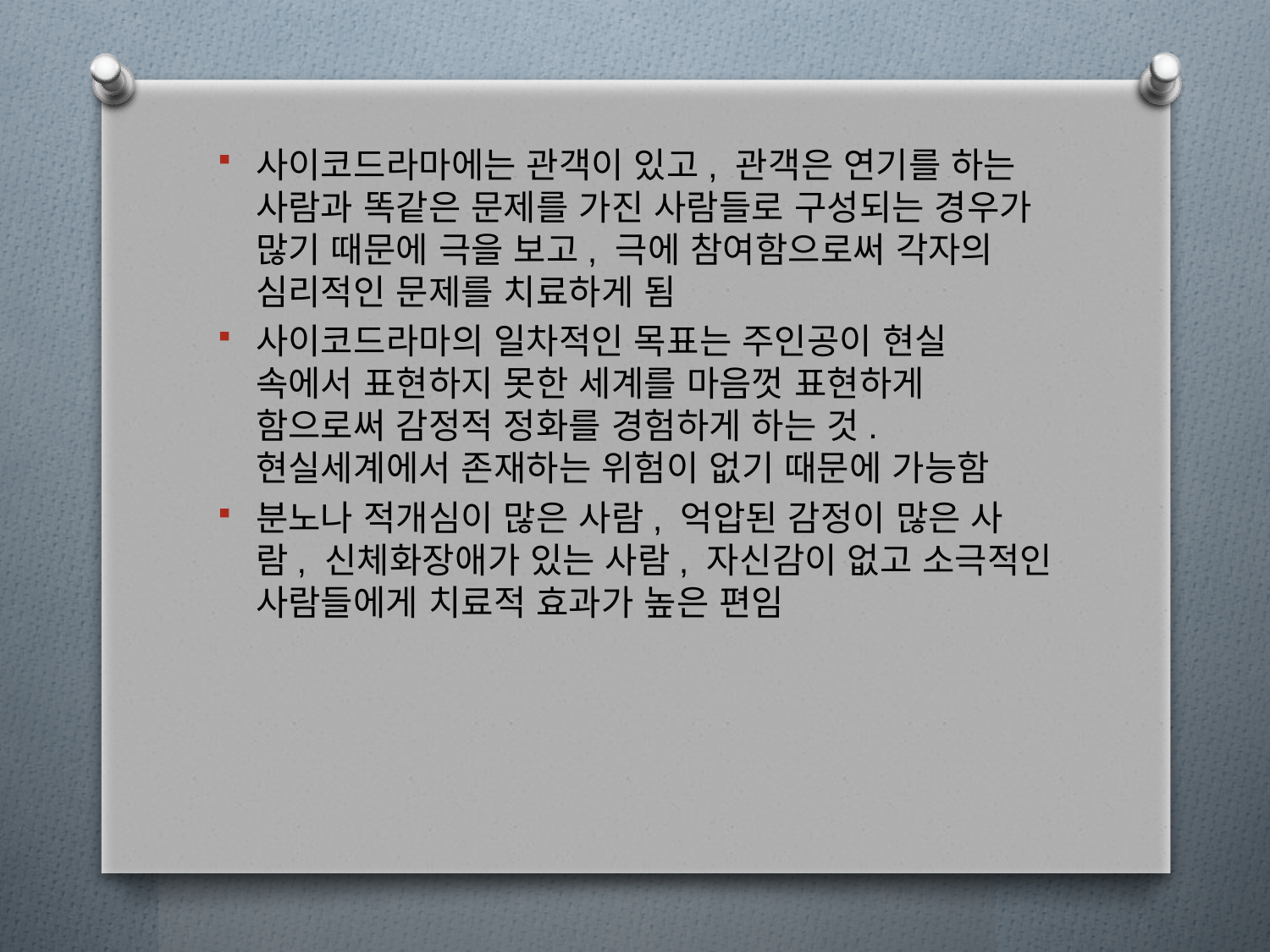

사이코드라마에는 관객이 있고, 관객은 연기를 하는 사람과 똑같은 문제를 가진 사람들로 구성되는 경우가 많기 때문에 극을 보고, 극에 참여함으로써 각자의 심리적인 문제를 치료하게 됨
사이코드라마의 일차적인 목표는 주인공이 현실 속에서 표현하지 못한 세계를 마음껏 표현하게 함으로써 감정적 정화를 경험하게 하는 것. 현실세계에서 존재하는 위험이 없기 때문에 가능함
분노나 적개심이 많은 사람, 억압된 감정이 많은 사람, 신체화장애가 있는 사람, 자신감이 없고 소극적인 사람들에게 치료적 효과가 높은 편임